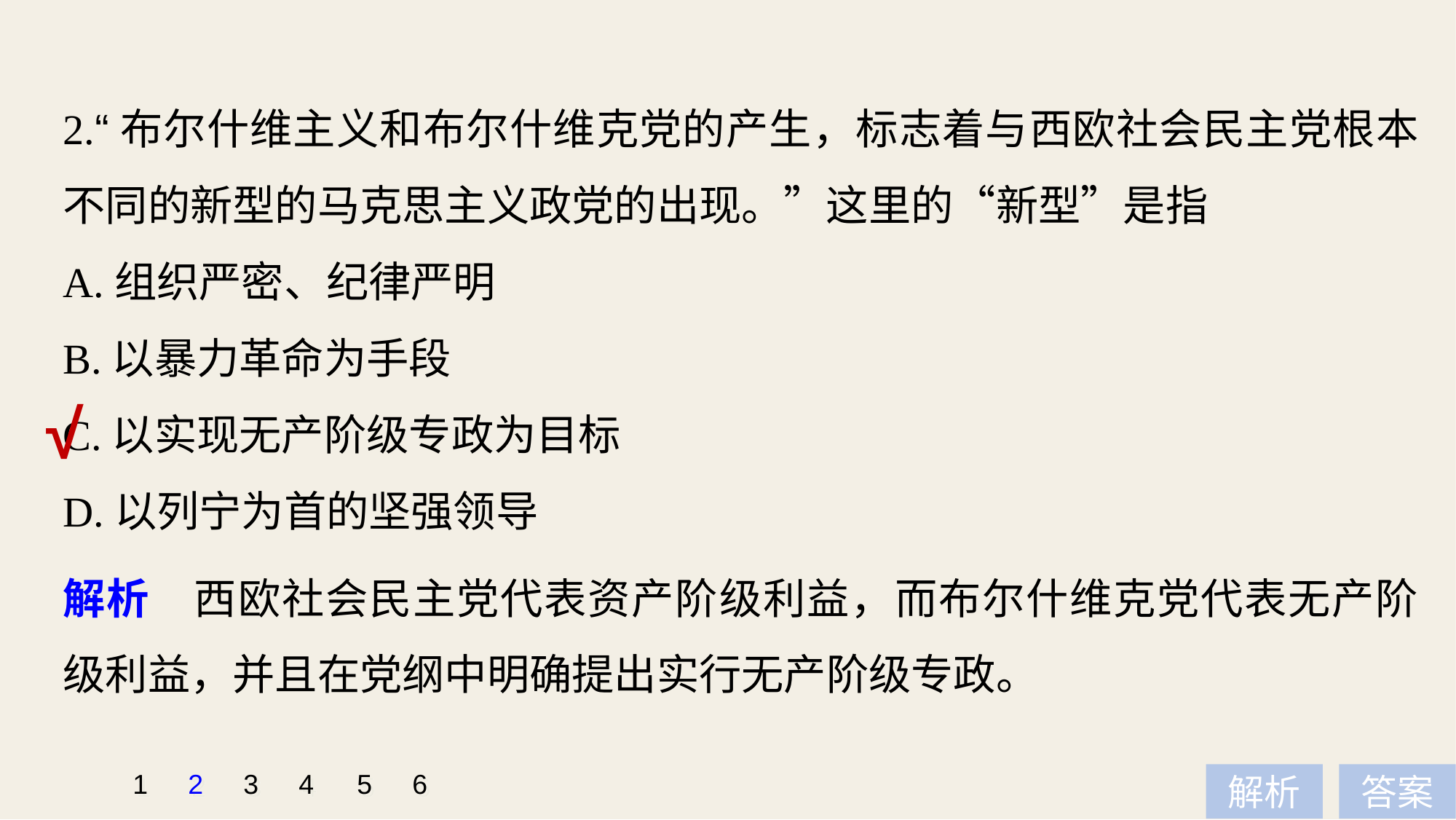

2.“布尔什维主义和布尔什维克党的产生，标志着与西欧社会民主党根本不同的新型的马克思主义政党的出现。”这里的“新型”是指
A.组织严密、纪律严明
B.以暴力革命为手段
C.以实现无产阶级专政为目标
D.以列宁为首的坚强领导
√
解析　西欧社会民主党代表资产阶级利益，而布尔什维克党代表无产阶级利益，并且在党纲中明确提出实行无产阶级专政。
1
2
3
4
5
6
解析
答案